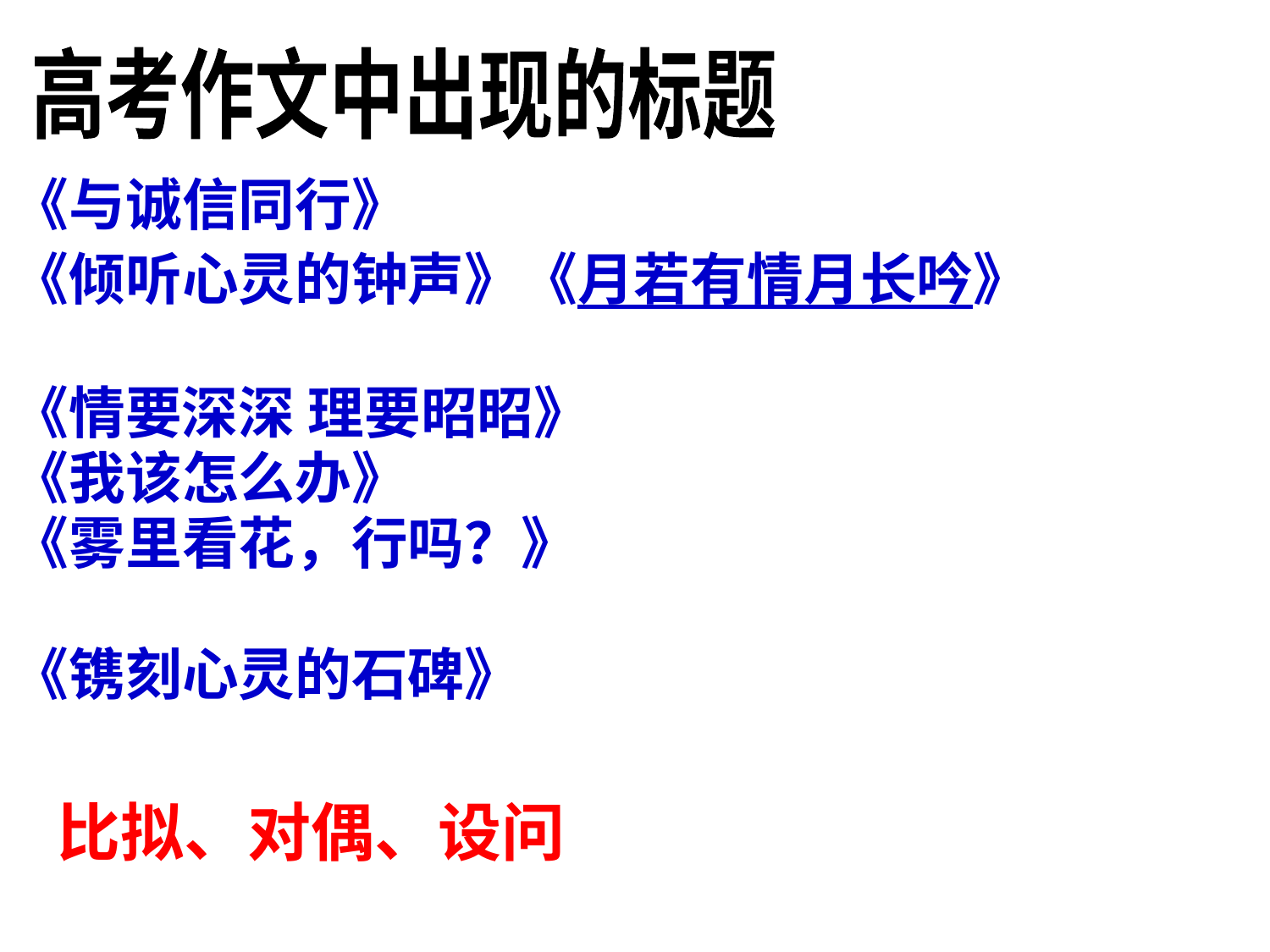

高考作文中出现的标题

《与诚信同行》
《倾听心灵的钟声》《月若有情月长吟》

《情要深深 理要昭昭》
《我该怎么办》
《雾里看花，行吗？》

《镌刻心灵的石碑》

比拟、对偶、设问